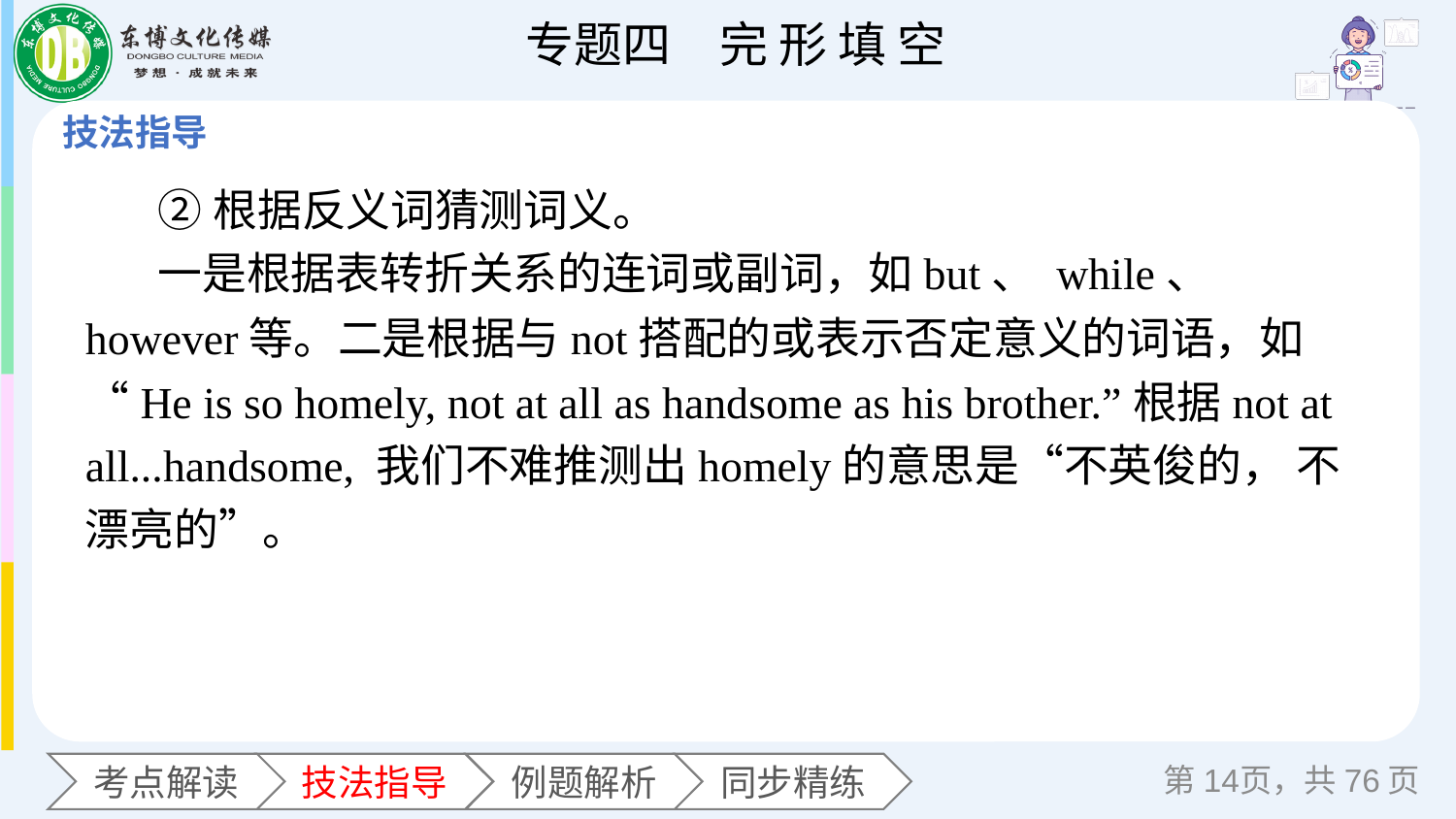

②根据反义词猜测词义。
一是根据表转折关系的连词或副词，如but、 while、 however等。二是根据与not搭配的或表示否定意义的词语，如“He is so homely, not at all as handsome as his brother.”根据not at all...handsome, 我们不难推测出homely的意思是“不英俊的， 不漂亮的”。
第14页，共76页